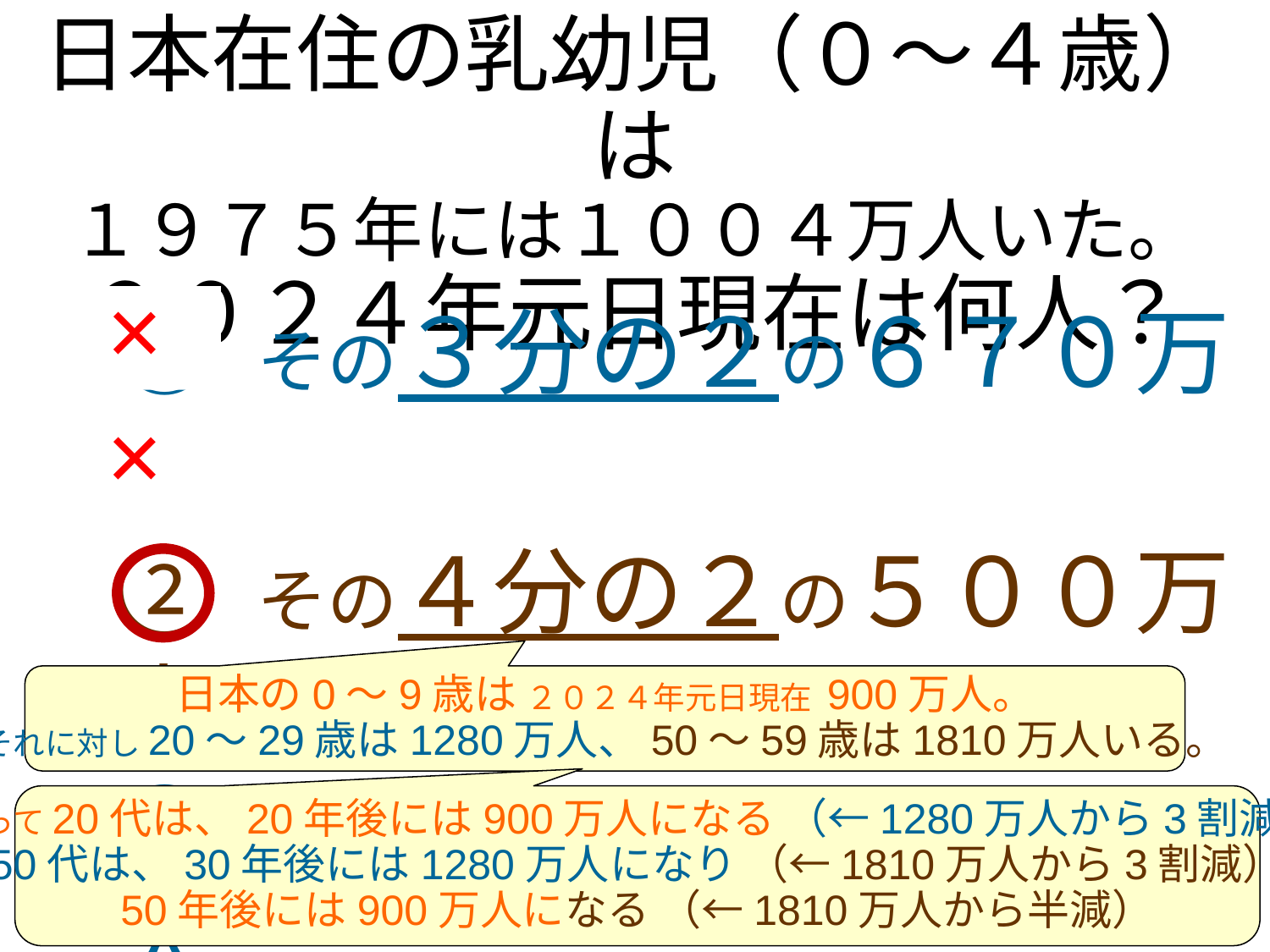

日本在住の乳幼児（０～４歳）は
１９７５年には１００４万人いた。
２０２４年元日現在は何人？
×
① その３分の２の６７０万人
② その４分の２の５００万人
③ その５分の２の4１０万人
×

日本の0～9歳は ２０２４年元日現在 900万人。
それに対し20～29歳は1280万人、50～59歳は1810万人いる。
従って20代は、20年後には900万人になる （←1280万人から3割減）
50代は、30年後には1280万人になり （←1810万人から3割減）
50年後には900万人になる （←1810万人から半減）